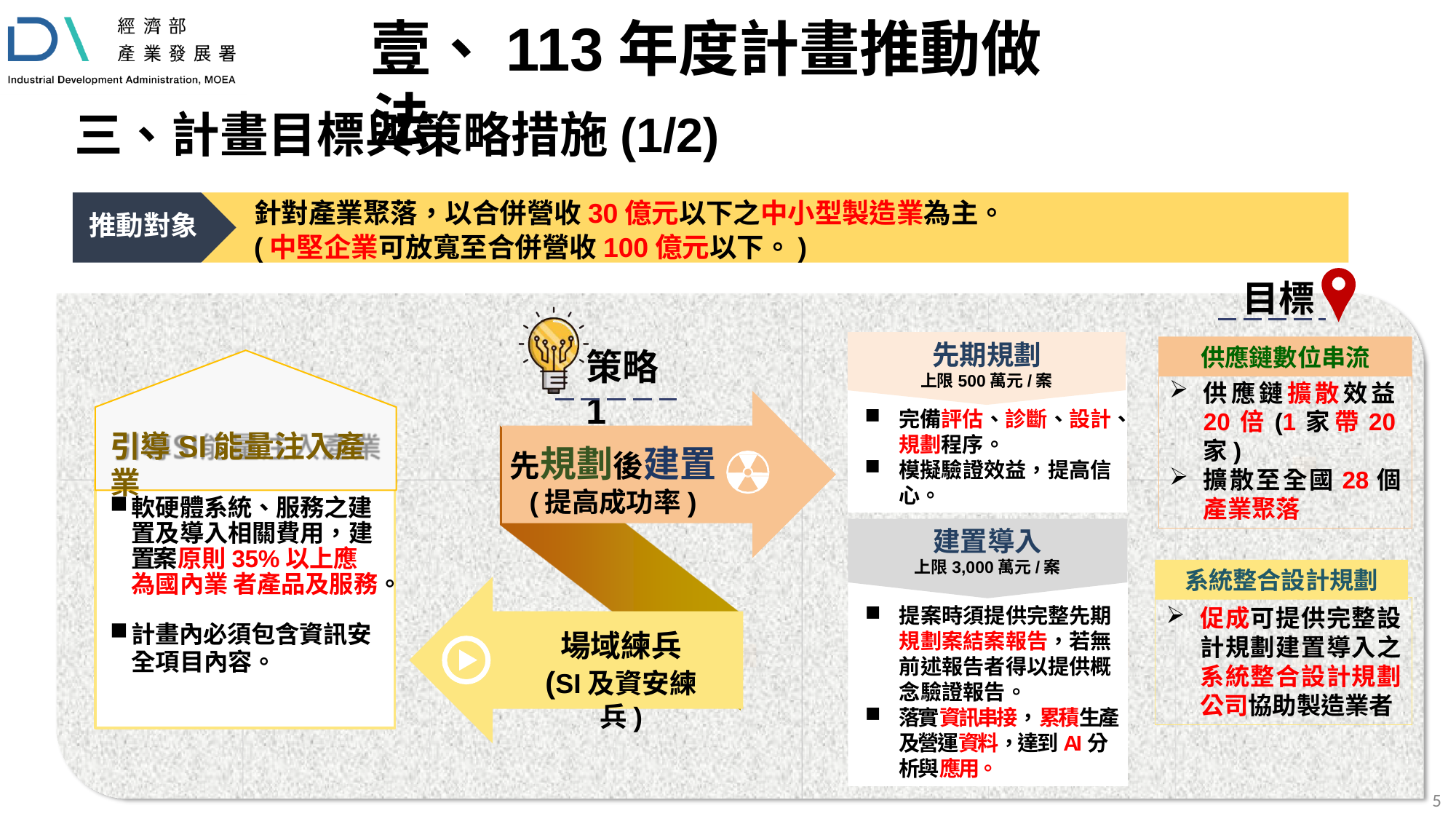

# 壹、113年度計畫推動做法
三、計畫目標與策略措施(1/2)

針對產業聚落，以合併營收30億元以下之中小型製造業為主。
(中堅企業可放寬至合併營收100億元以下。)
推動對象

目標

先期規劃
上限500萬元/案
供應鏈數位串流
供應鏈擴散效益20倍(1家帶20家)
擴散至全國28個產業聚落
策略1

完備評估、診斷、設計、規劃程序。
模擬驗證效益，提高信心。

引導SI能量注入產業
先規劃後建置
(提高成功率)

軟硬體系統、服務之建 置及導入相關費用，建置案原則35%以上應為國內業 者產品及服務。
計畫內必須包含資訊安
全項目內容。
建置導入
上限3,000萬元/案
系統整合設計規劃
促成可提供完整設計規劃建置導入之系統整合設計規劃公司協助製造業者

提案時須提供完整先期規劃案結案報告，若無前述報告者得以提供概念驗證報告。
落實資訊串接，累積生產及營運資料，達到AI分析與應用。

場域練兵
(SI及資安練兵)

5